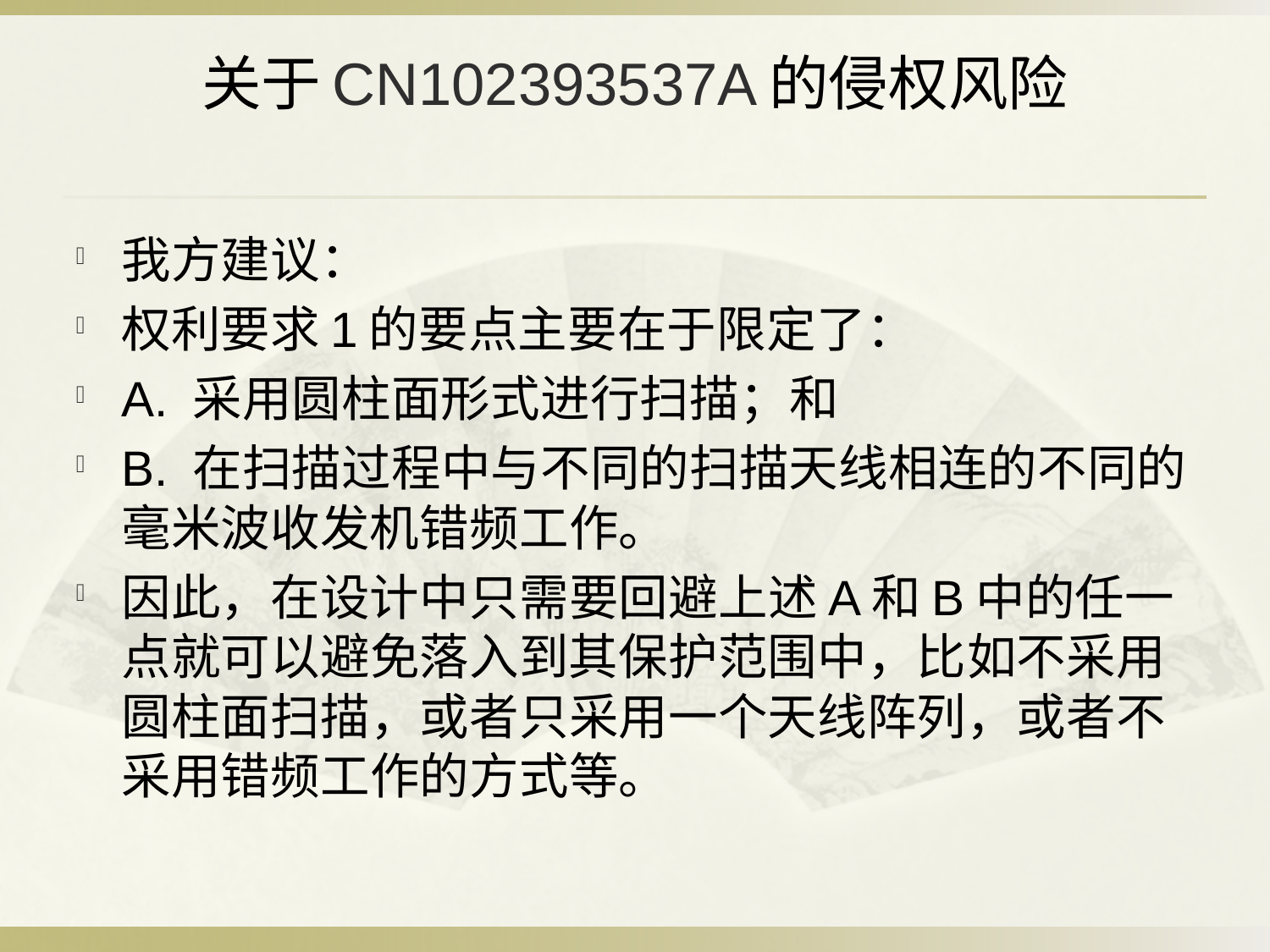

# 关于CN102393537A的侵权风险
我方建议：
权利要求1的要点主要在于限定了：
A. 采用圆柱面形式进行扫描；和
B. 在扫描过程中与不同的扫描天线相连的不同的毫米波收发机错频工作。
因此，在设计中只需要回避上述A和B中的任一点就可以避免落入到其保护范围中，比如不采用圆柱面扫描，或者只采用一个天线阵列，或者不采用错频工作的方式等。